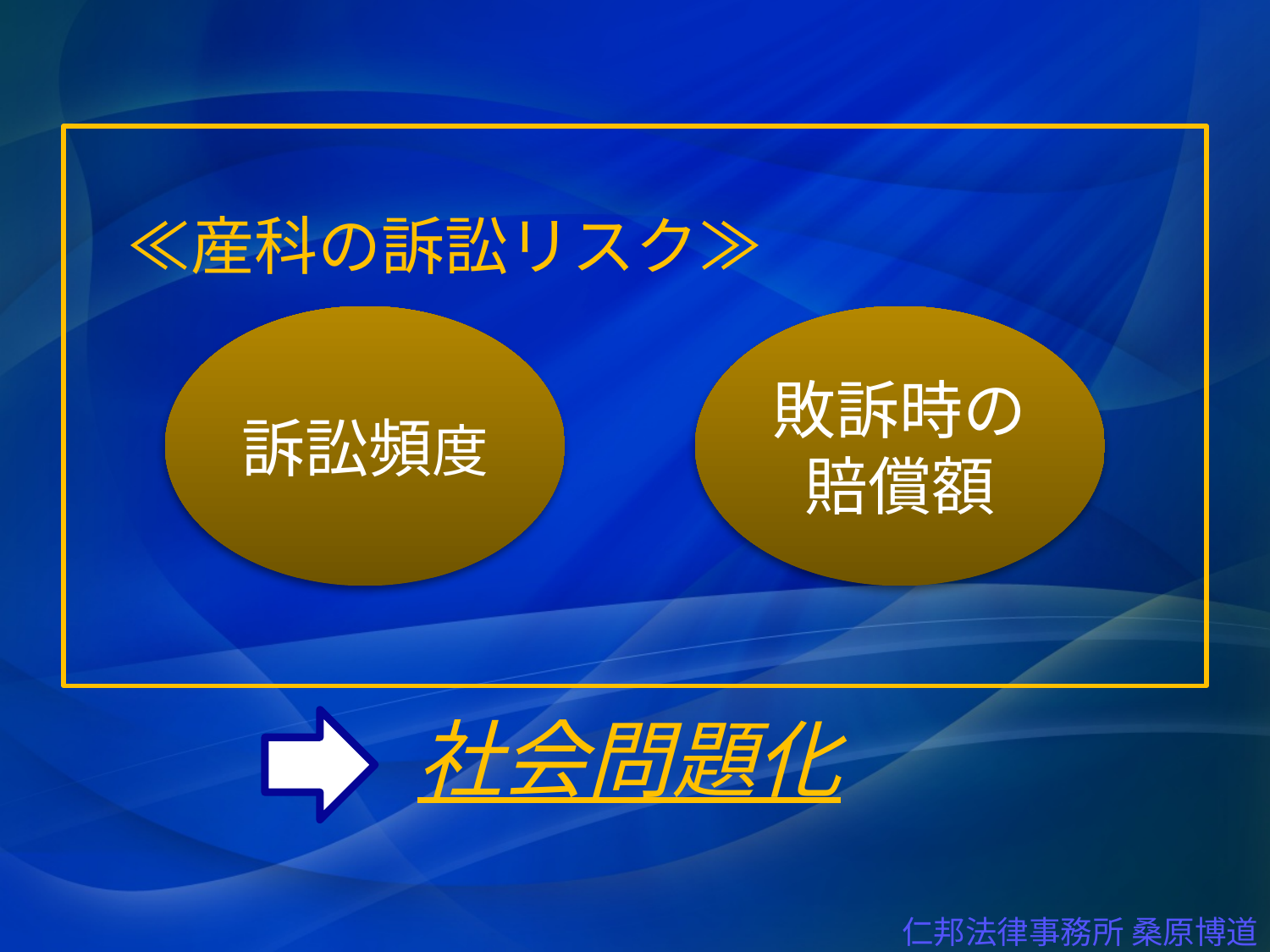

≪産科の訴訟リスク≫
敗訴時の賠償額
訴訟頻度
社会問題化

仁邦法律事務所 桑原博道